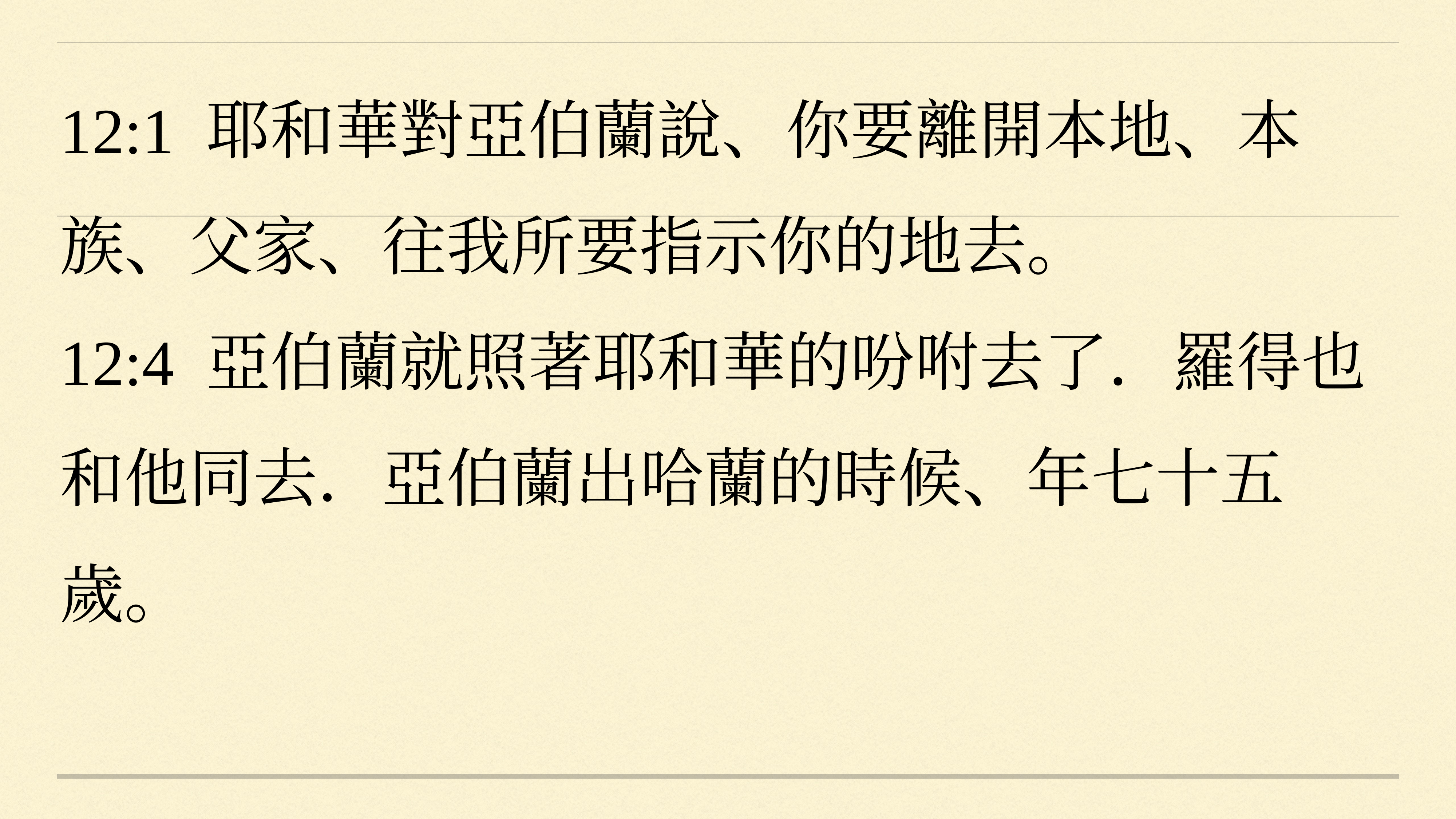

12:1 耶和華對亞伯蘭說、你要離開本地、本族、父家、往我所要指示你的地去。
12:4 亞伯蘭就照著耶和華的吩咐去了．羅得也和他同去．亞伯蘭出哈蘭的時候、年七十五歲。
#